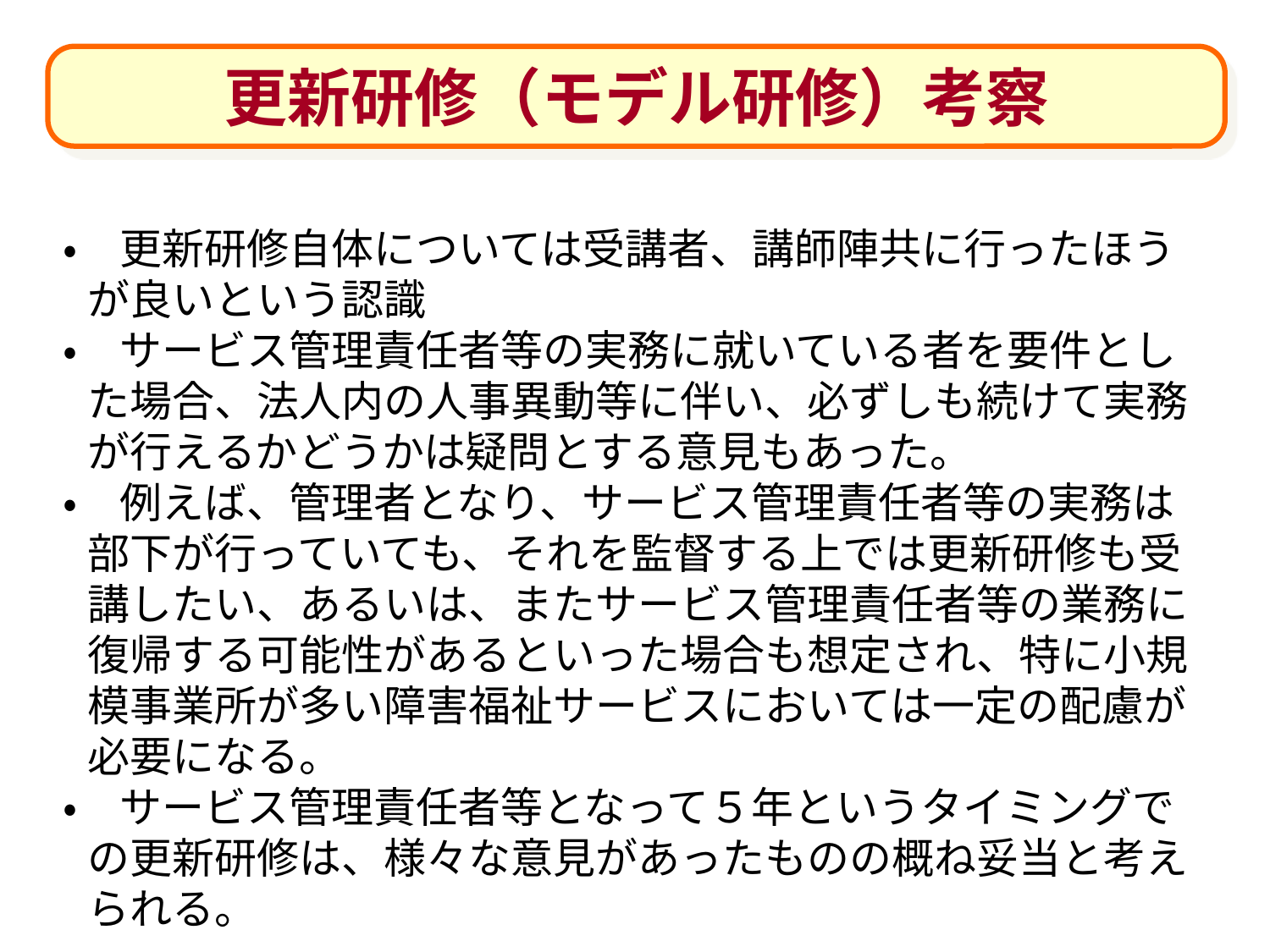

更新研修（モデル研修）考察
・　更新研修自体については受講者、講師陣共に行ったほうが良いという認識
・　サービス管理責任者等の実務に就いている者を要件とした場合、法人内の人事異動等に伴い、必ずしも続けて実務が行えるかどうかは疑問とする意見もあった。
・　例えば、管理者となり、サービス管理責任者等の実務は部下が行っていても、それを監督する上では更新研修も受講したい、あるいは、またサービス管理責任者等の業務に復帰する可能性があるといった場合も想定され、特に小規模事業所が多い障害福祉サービスにおいては一定の配慮が必要になる。
・　サービス管理責任者等となって５年というタイミングでの更新研修は、様々な意見があったものの概ね妥当と考えられる。